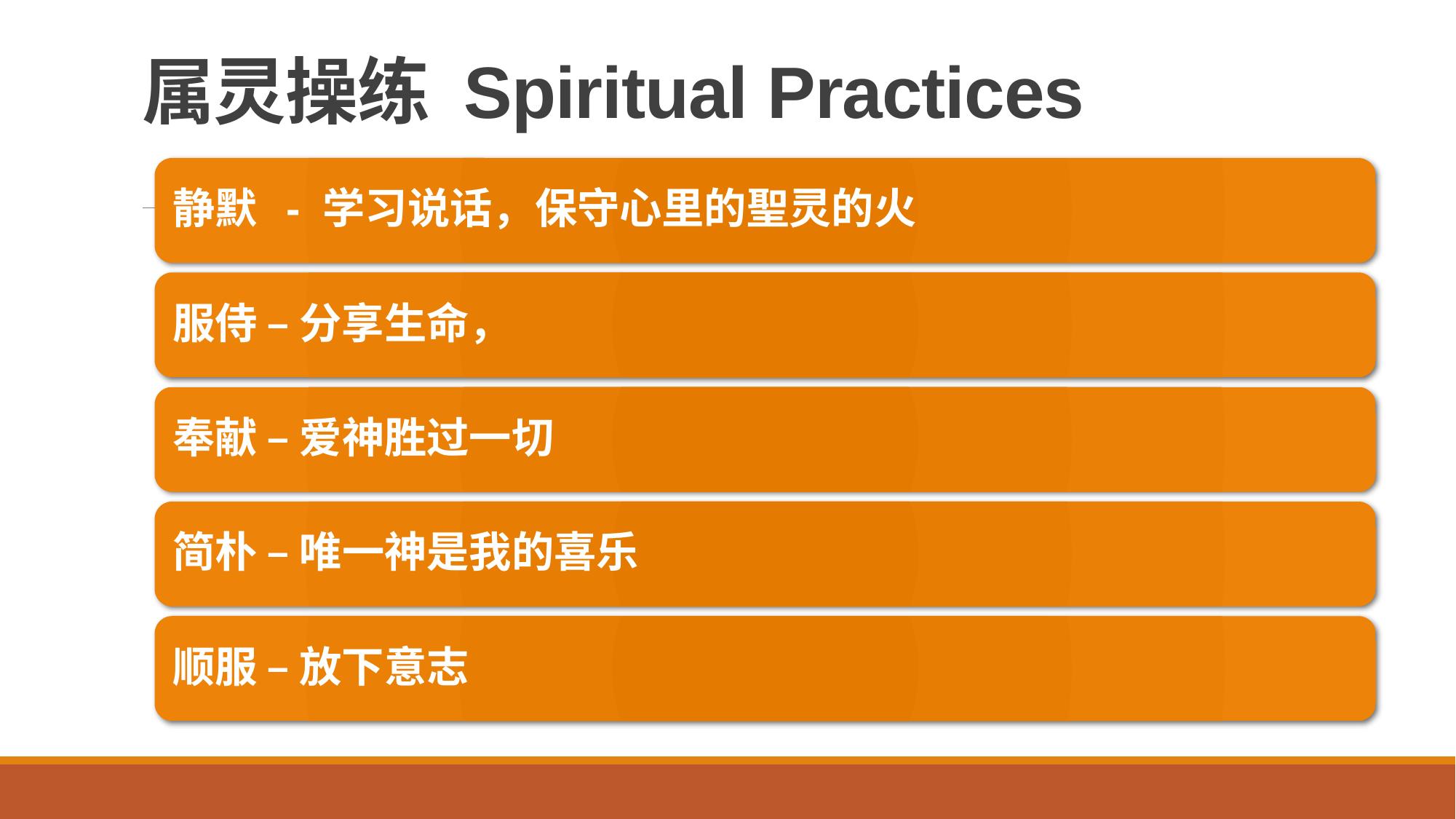

# 属灵操练 Spiritual Practices
静默  - 学习说话，保守心里的聖灵的火
服侍 – 分享生命，
奉献 – 爱神胜过一切
简朴 – 唯一神是我的喜乐
顺服 – 放下意志